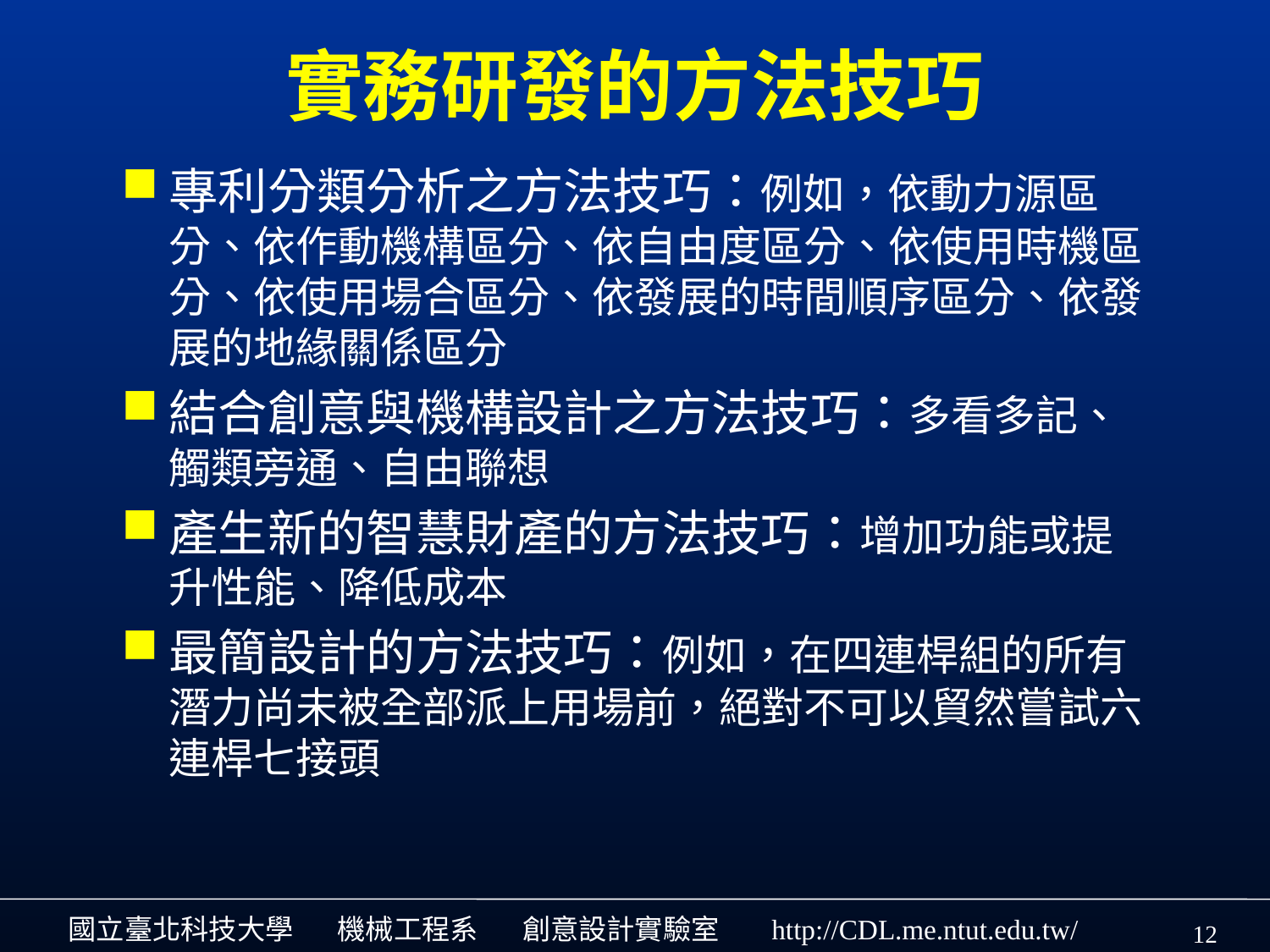

# 實務研發的方法技巧
專利分類分析之方法技巧：例如，依動力源區分、依作動機構區分、依自由度區分、依使用時機區分、依使用場合區分、依發展的時間順序區分、依發展的地緣關係區分
結合創意與機構設計之方法技巧：多看多記、觸類旁通、自由聯想
產生新的智慧財產的方法技巧：增加功能或提升性能、降低成本
最簡設計的方法技巧：例如，在四連桿組的所有潛力尚未被全部派上用場前，絕對不可以貿然嘗試六連桿七接頭

12